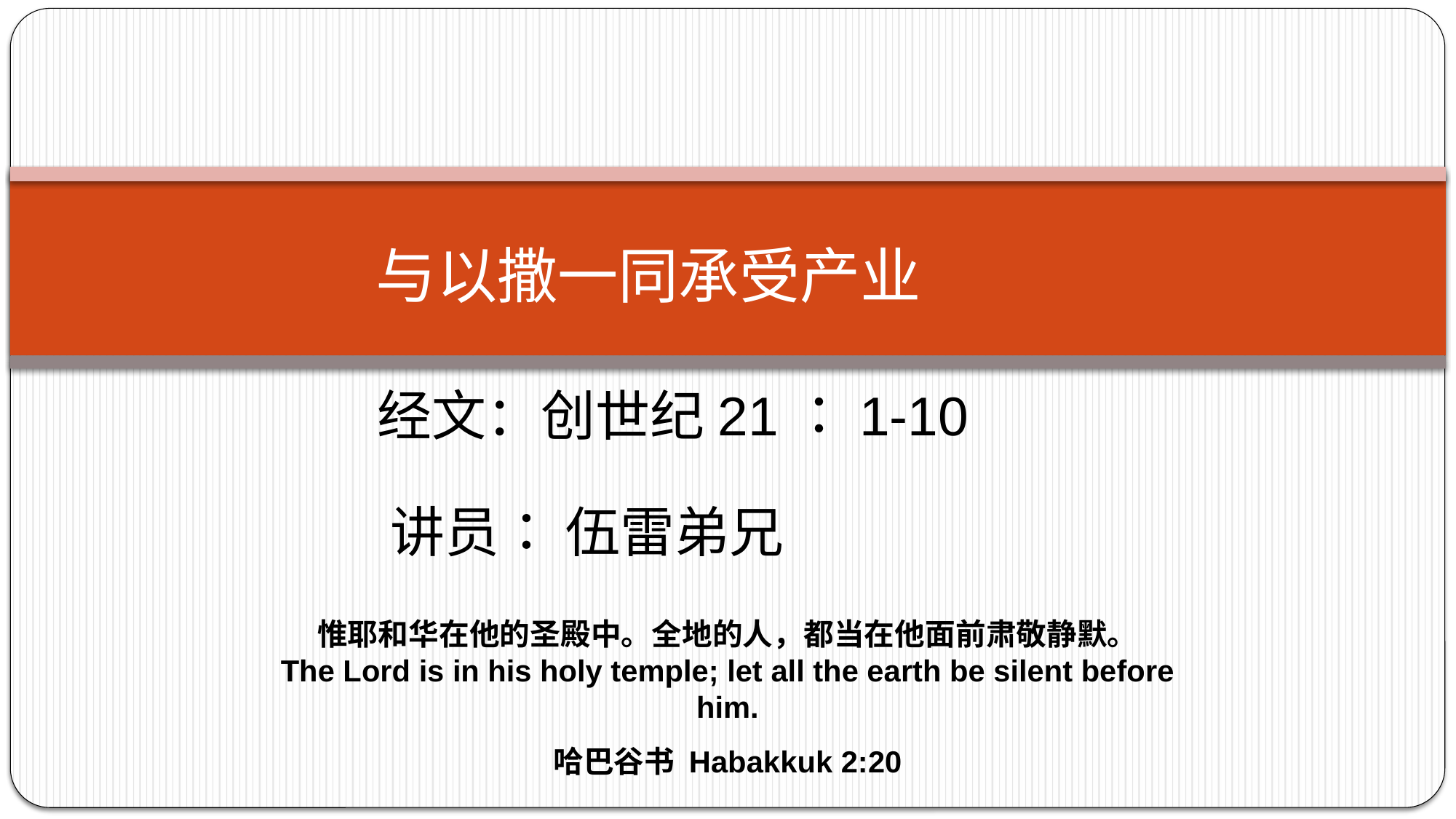

# 与以撒一同承受产业
      	    经文：创世纪21：1-10

              讲员： 伍雷弟兄

惟耶和华在他的圣殿中。全地的人，都当在他面前肃敬静默。
The Lord is in his holy temple; let all the earth be silent before him.
哈巴谷书 Habakkuk 2:20